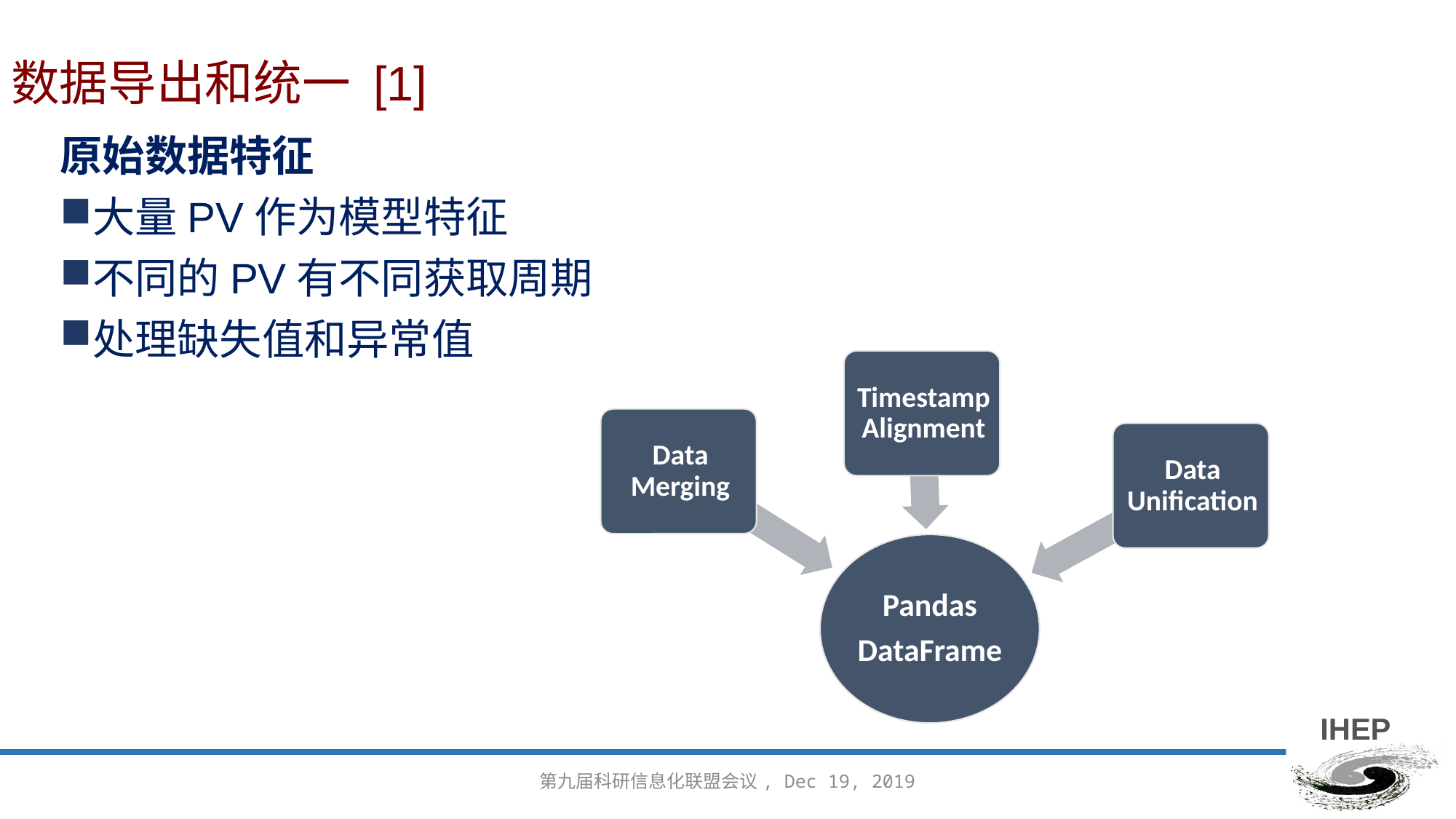

# 数据导出和统一 [1]
原始数据特征
大量PV作为模型特征
不同的PV有不同获取周期
处理缺失值和异常值

Pandas
DataFrame
Data Merging
Timestamp Alignment
Data Unification
第九届科研信息化联盟会议, Dec 19, 2019